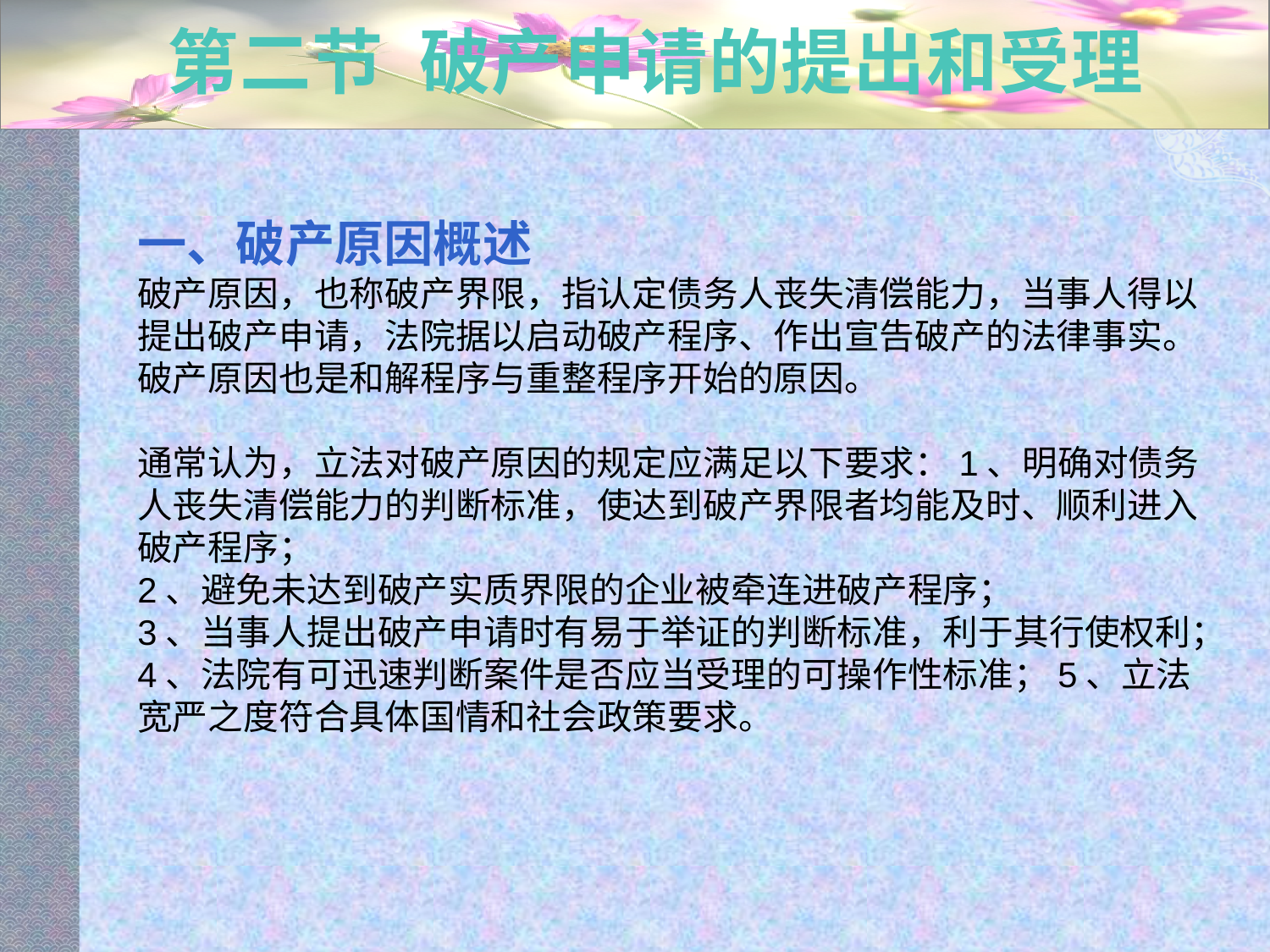

# 第二节  破产申请的提出和受理
一、破产原因概述
破产原因，也称破产界限，指认定债务人丧失清偿能力，当事人得以提出破产申请，法院据以启动破产程序、作出宣告破产的法律事实。破产原因也是和解程序与重整程序开始的原因。

通常认为，立法对破产原因的规定应满足以下要求：1、明确对债务人丧失清偿能力的判断标准，使达到破产界限者均能及时、顺利进入破产程序；
2、避免未达到破产实质界限的企业被牵连进破产程序；
3、当事人提出破产申请时有易于举证的判断标准，利于其行使权利；
4、法院有可迅速判断案件是否应当受理的可操作性标准；5、立法宽严之度符合具体国情和社会政策要求。